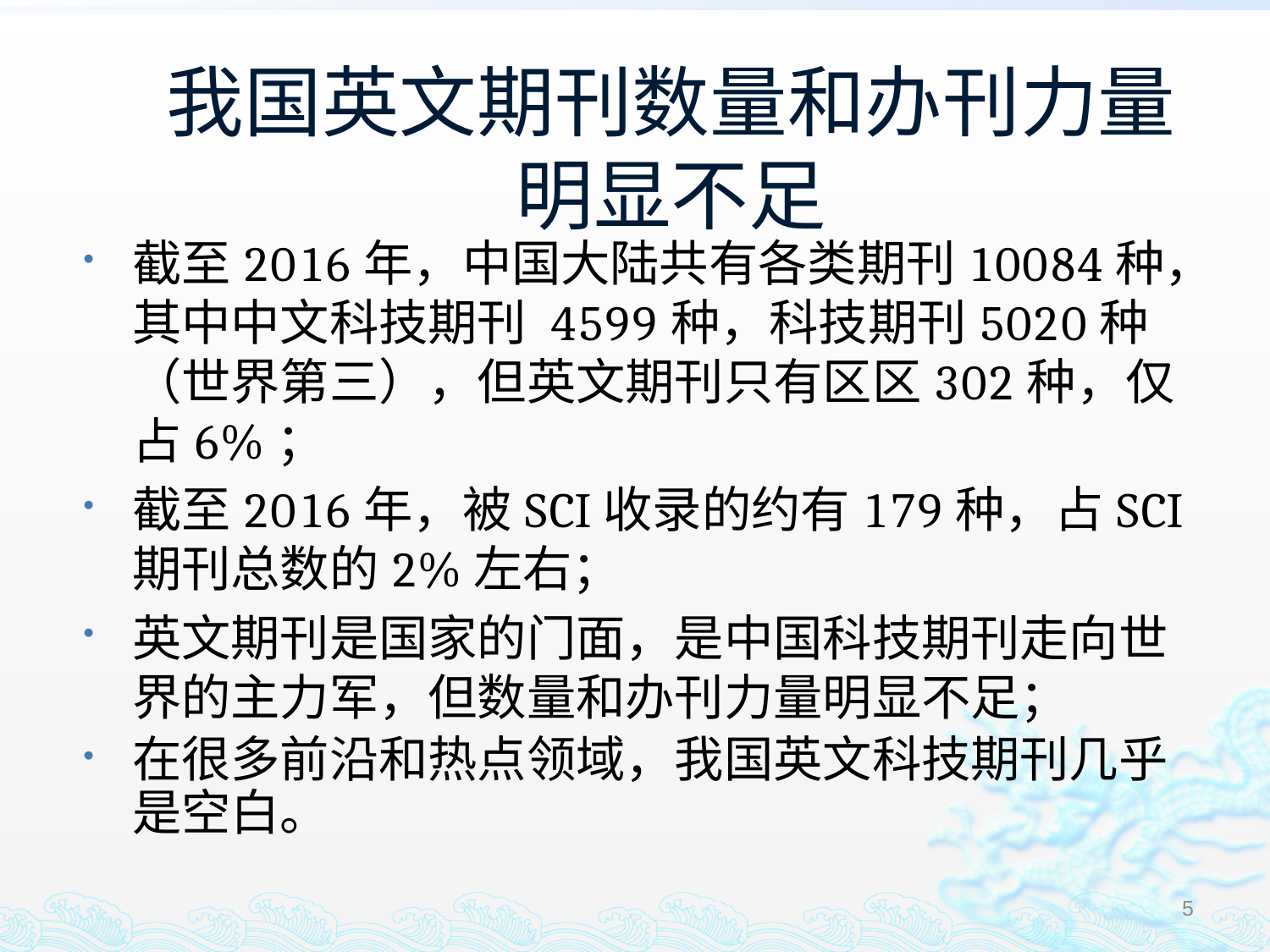

# 我国英文期刊数量和办刊力量明显不足
截至2016年，中国大陆共有各类期刊10084种，其中中文科技期刊 4599种，科技期刊5020种（世界第三），但英文期刊只有区区302种，仅占6%；
截至2016年，被SCI收录的约有179种，占SCI期刊总数的2%左右；
英文期刊是国家的门面，是中国科技期刊走向世界的主力军，但数量和办刊力量明显不足；
在很多前沿和热点领域，我国英文科技期刊几乎是空白。
5